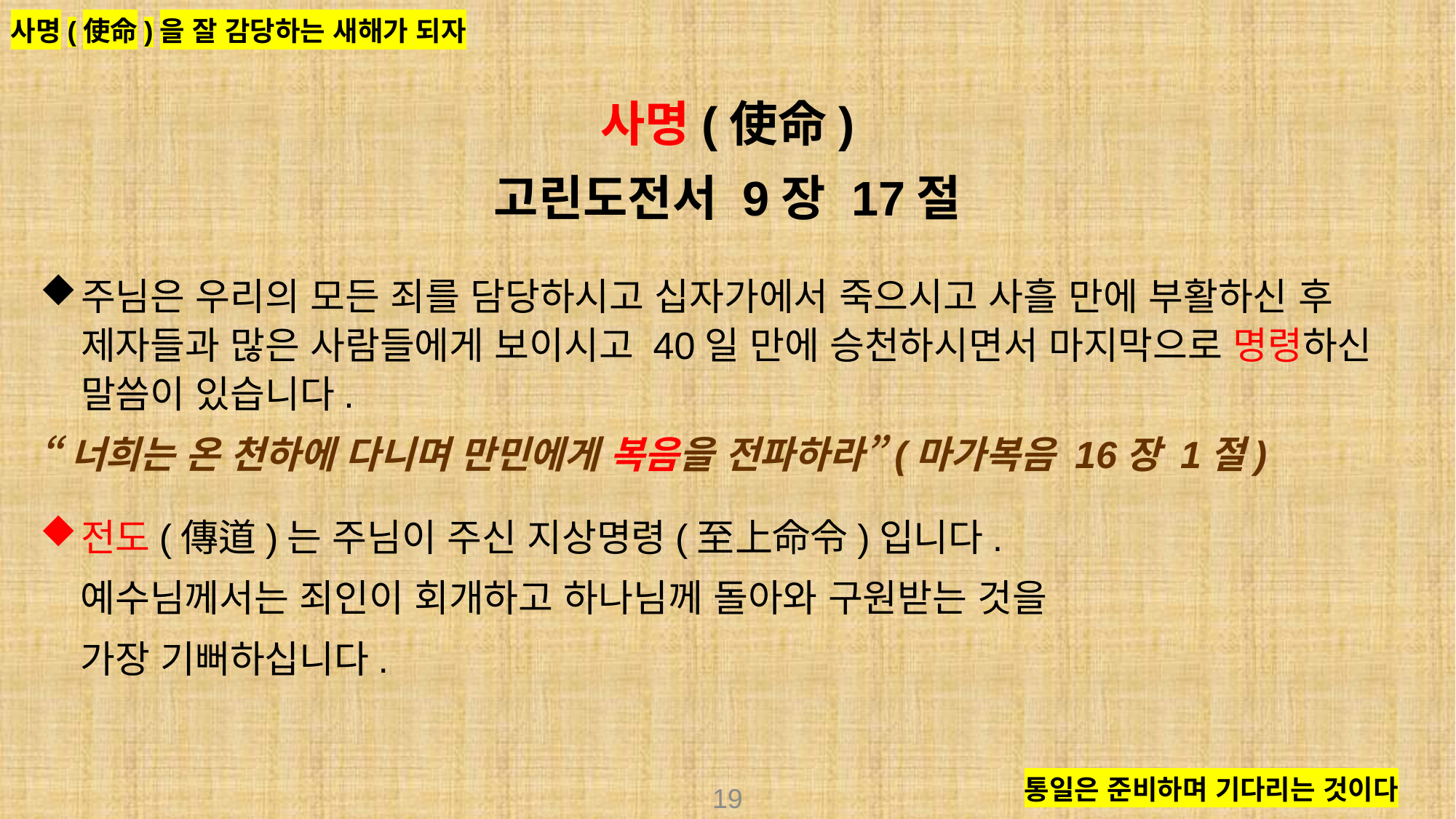

사명(使命)을 잘 감당하는 새해가 되자
사명(使命)
고린도전서 9장 17절

주님은 우리의 모든 죄를 담당하시고 십자가에서 죽으시고 사흘 만에 부활하신 후 제자들과 많은 사람들에게 보이시고 40일 만에 승천하시면서 마지막으로 명령하신 말씀이 있습니다.
“너희는 온 천하에 다니며 만민에게 복음을 전파하라”(마가복음 16장 1절)

전도(傳道)는 주님이 주신 지상명령(至上命令)입니다.
   예수님께서는 죄인이 회개하고 하나님께 돌아와 구원받는 것을
   가장 기뻐하십니다.
통일은 준비하며 기다리는 것이다
19